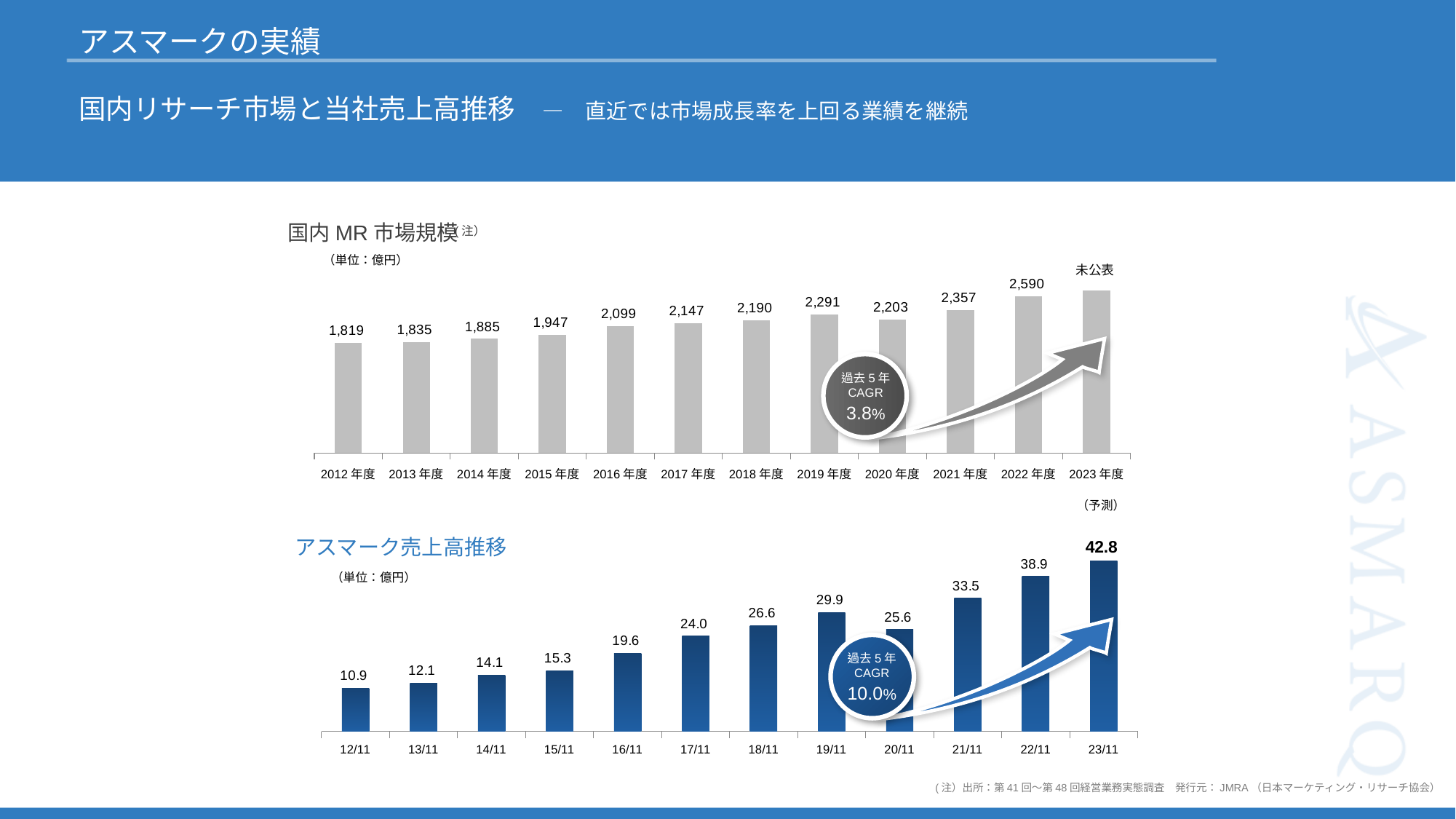

アスマークの実績

国内リサーチ市場と当社売上高推移　―　直近では市場成長率を上回る業績を継続
国内MR市場規模
(注）

### Chart

| Category |  |
|---|---|
| 2012年度 | 1819.0 |
| 2013年度 | 1835.0 |
| 2014年度 | 1885.0 |
| 2015年度 | 1947.0 |
| 2016年度 | 2099.0 |
| 2017年度 | 2147.0 |
| 2018年度 | 2190.0 |
| 2019年度 | 2291.0 |
| 2020年度 | 2203.0 |
| 2021年度 | 2357.0 |
| 2022年度 | 2590.0 |
| 2023年度 | 2688.42 |
（単位：億円）
未公表

過去5年
CAGR

3.8%

### Chart

| Category |  |
|---|---|
| 12/11 | 10.86 |
| 13/11 | 12.14 |
| 14/11 | 14.13 |
| 15/11 | 15.29 |
| 16/11 | 19.6 |
| 17/11 | 23.97 |
| 18/11 | 26.64 |
| 19/11 | 29.9 |
| 20/11 | 25.6 |
| 21/11 | 33.5 |
| 22/11 | 38.9 |
| 23/11 | 42.82 |
（予測）
アスマーク売上高推移
（単位：億円）

過去5年
CAGR

10.0%

(注）出所：第41回～第48回経営業務実態調査　発行元：JMRA（日本マーケティング・リサーチ協会）